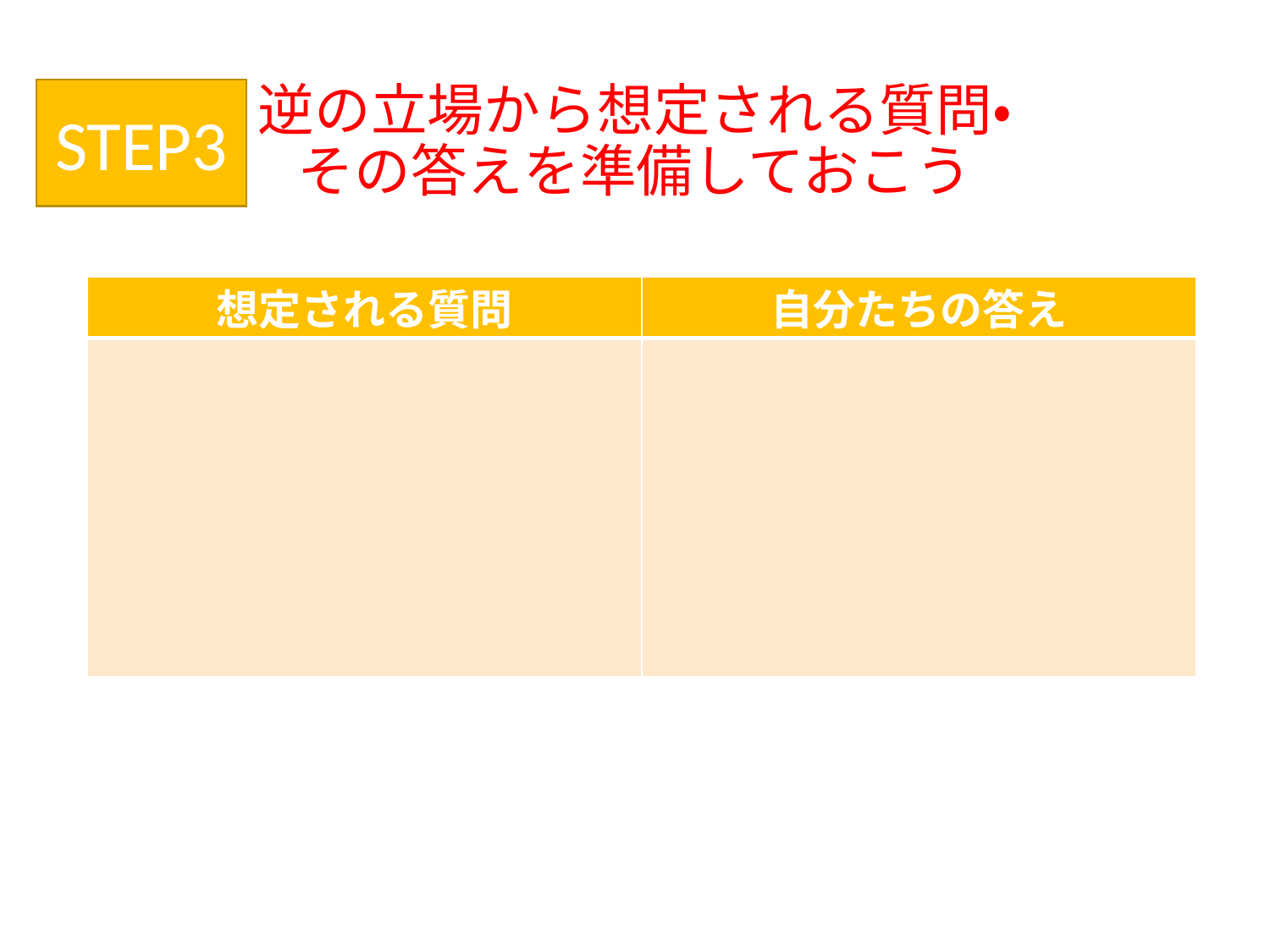

# 逆の立場から想定される質問・ その答えを準備しておこう
STEP3
| 想定される質問 | 自分たちの答え |
| --- | --- |
|  |  |